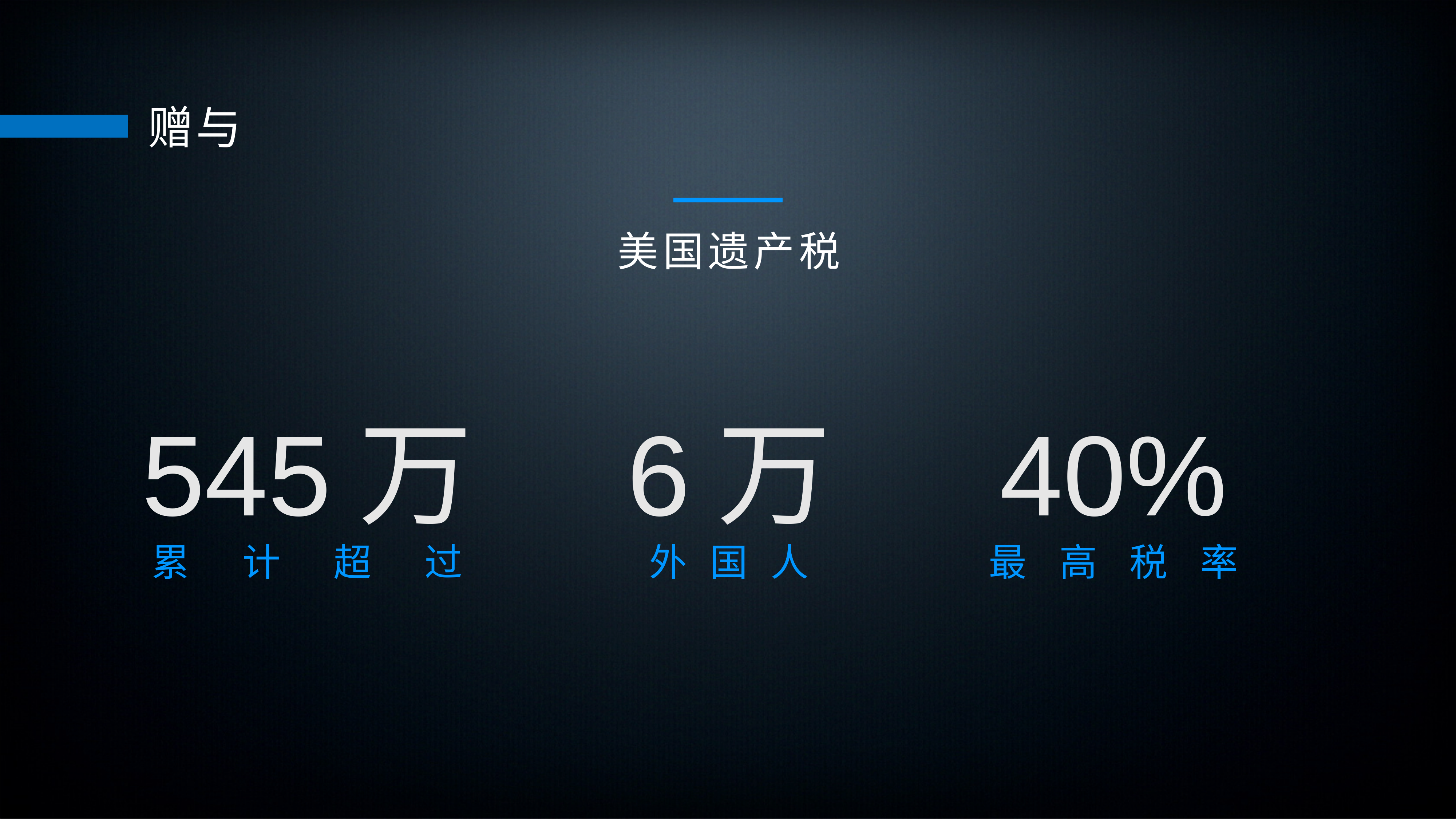

赠与

美国遗产税
545万
累计超过
6万
外国人
40%
最高税率